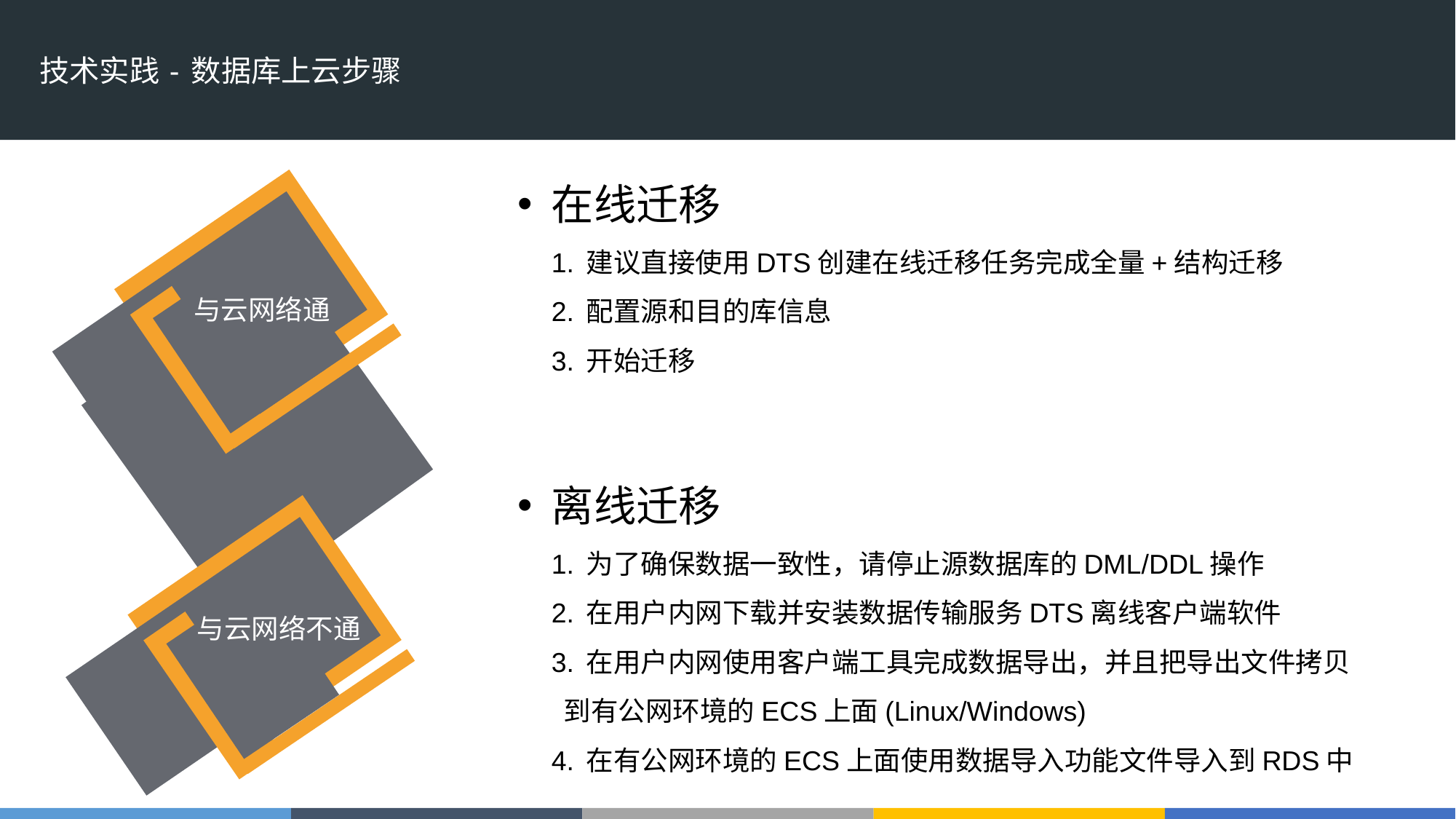

# 技术实践 - 数据库上云步骤
在线迁移
1. 建议直接使用DTS创建在线迁移任务完成全量+结构迁移
2. 配置源和目的库信息
3. 开始迁移

与云网络通

离线迁移
1. 为了确保数据一致性，请停止源数据库的DML/DDL操作
2. 在用户内网下载并安装数据传输服务DTS离线客户端软件
3. 在用户内网使用客户端工具完成数据导出，并且把导出文件拷贝    到有公网环境的ECS上面(Linux/Windows)
4. 在有公网环境的ECS上面使用数据导入功能文件导入到RDS中

与云网络不通